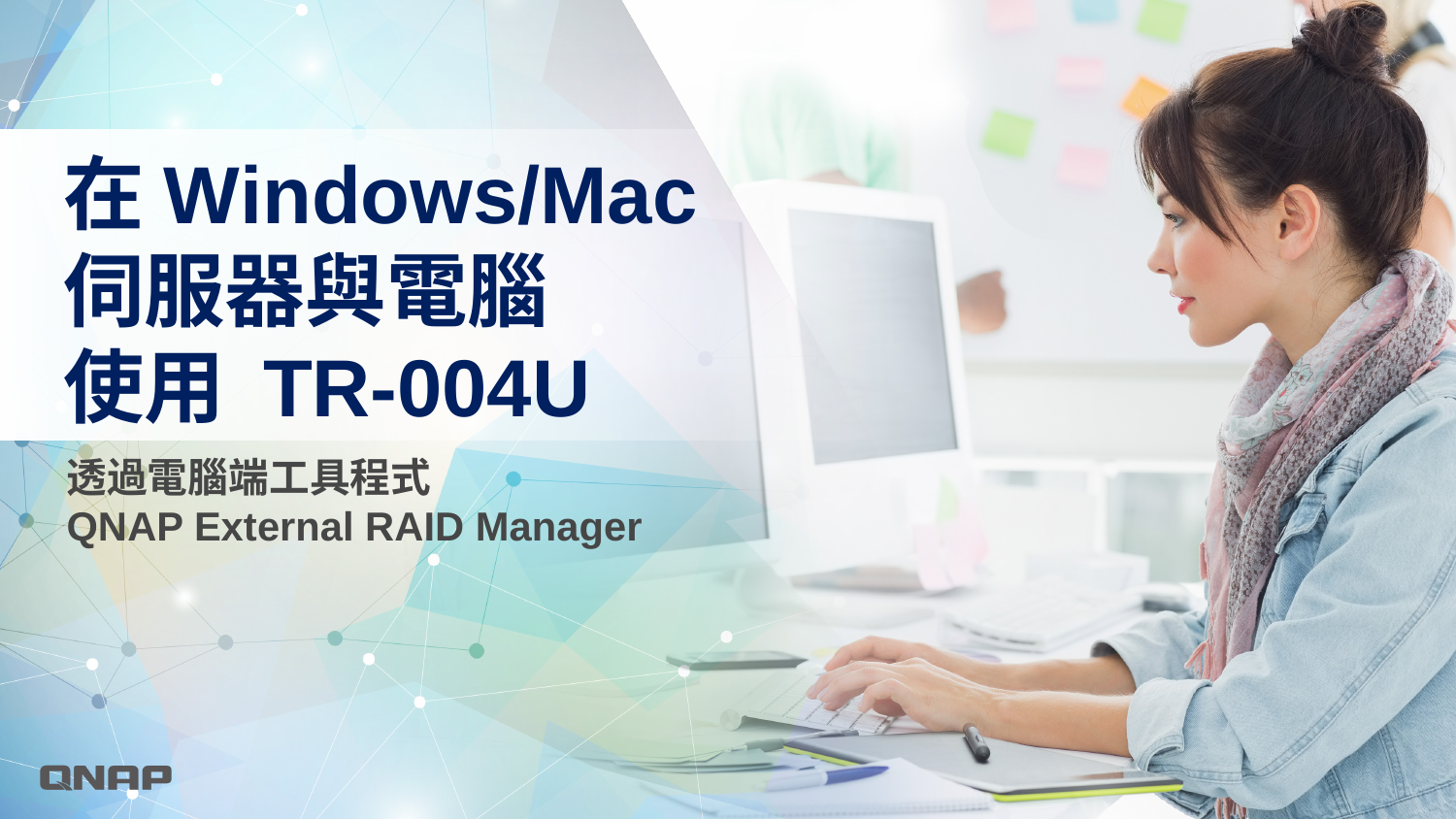

在Windows/Mac
伺服器與電腦
使用 TR-004U

透過電腦端工具程式 
QNAP External RAID Manager